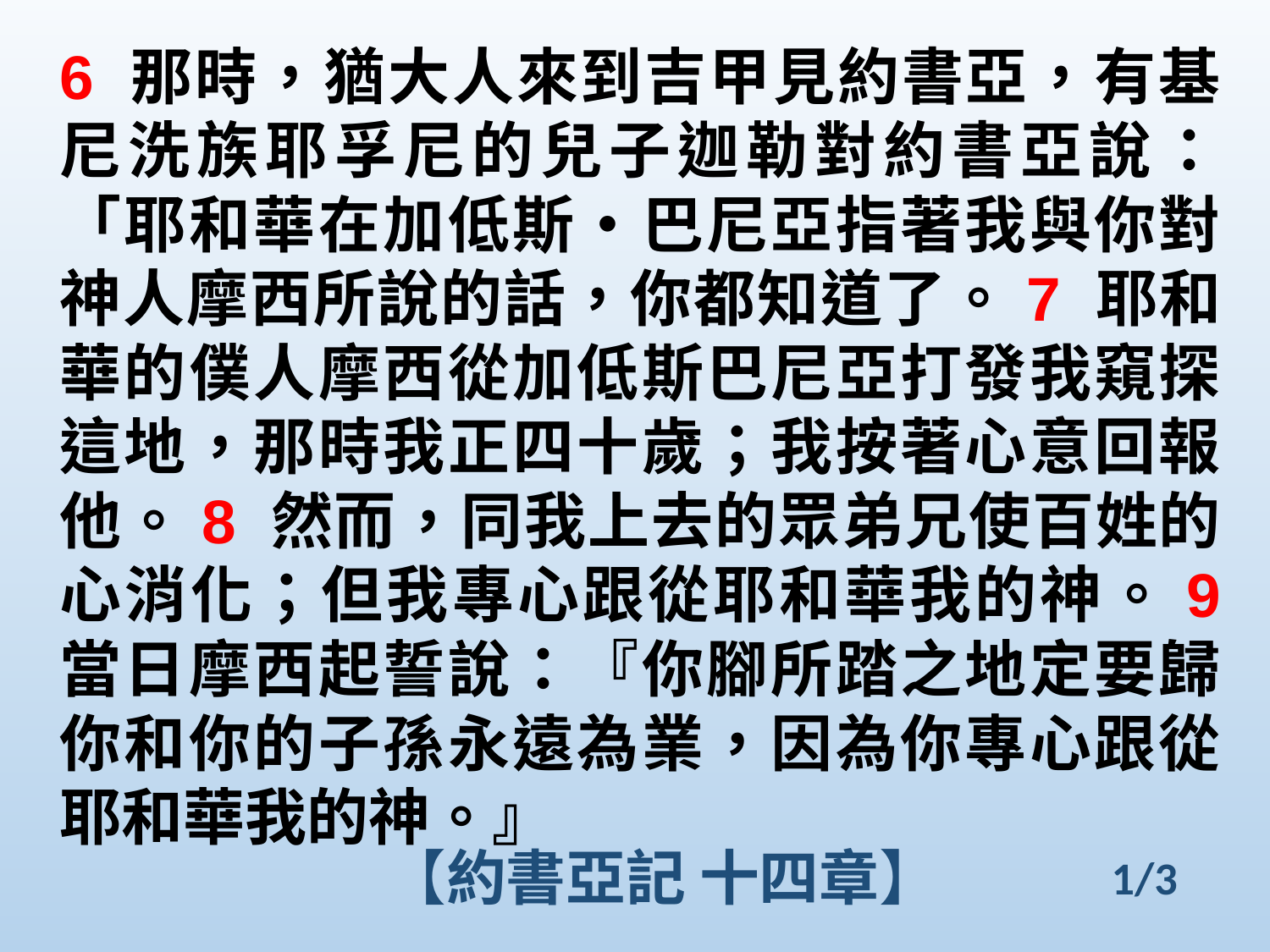

6 那時，猶大人來到吉甲見約書亞，有基尼洗族耶孚尼的兒子迦勒對約書亞說：「耶和華在加低斯‧巴尼亞指著我與你對神人摩西所說的話，你都知道了。7 耶和華的僕人摩西從加低斯巴尼亞打發我窺探這地，那時我正四十歲；我按著心意回報他。8 然而，同我上去的眾弟兄使百姓的心消化；但我專心跟從耶和華我的神。9 當日摩西起誓說：『你腳所踏之地定要歸你和你的子孫永遠為業，因為你專心跟從耶和華我的神。』
【約書亞記 十四章】
1/3